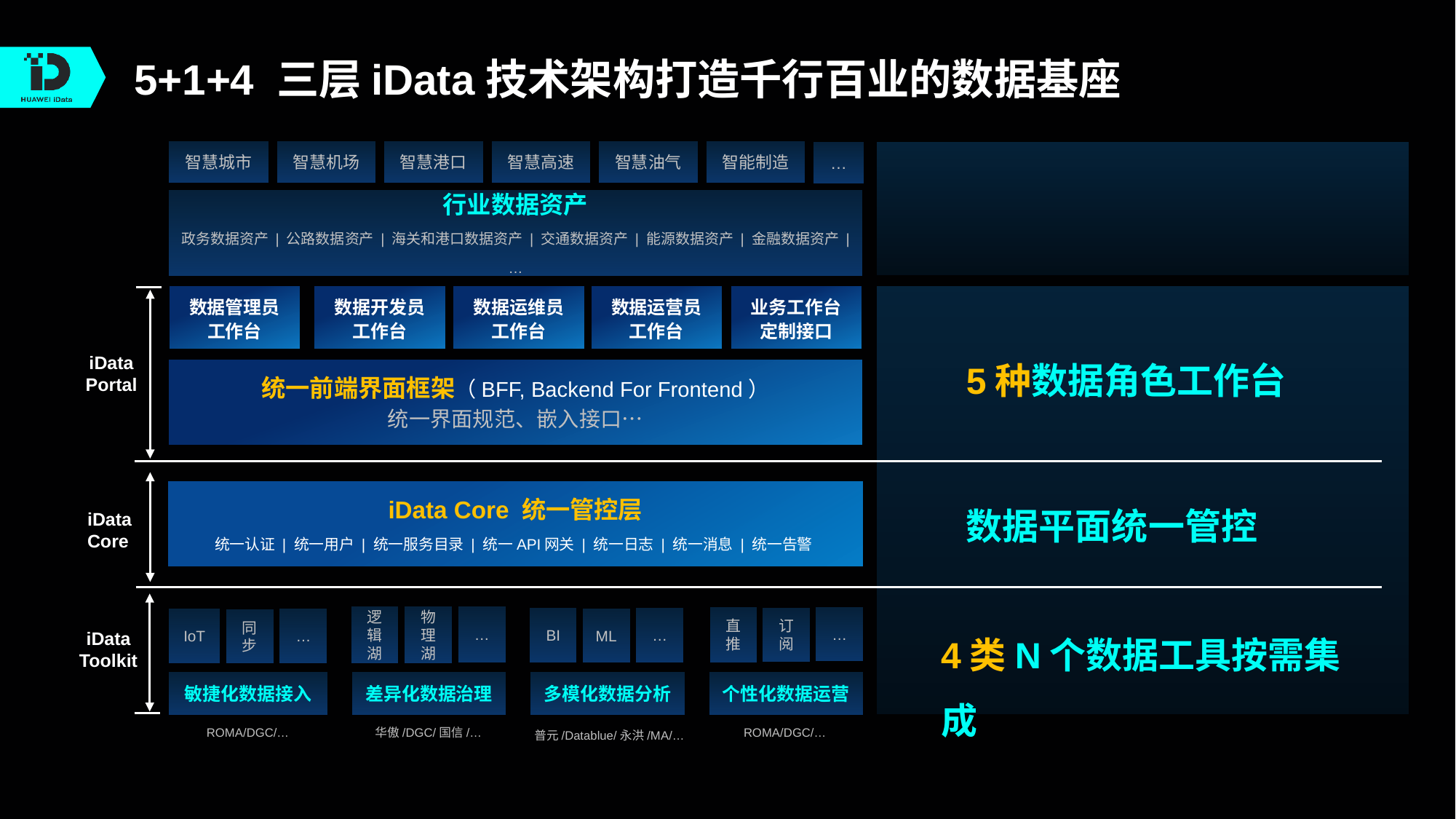

5+1+4 三层iData技术架构打造千行百业的数据基座
智慧城市
智慧机场
智慧港口
智慧高速
智慧油气
智能制造

…
行业数据资产
政务数据资产 | 公路数据资产 | 海关和港口数据资产 | 交通数据资产 | 能源数据资产 | 金融数据资产 | …
数据管理员
工作台
数据开发员
工作台
数据运维员
工作台
数据运营员
工作台
业务工作台
定制接口

5种数据角色工作台
iData
Portal
统一前端界面框架（BFF, Backend For Frontend）
统一界面规范、嵌入接口…
数据平面统一管控
iData Core 统一管控层
统一认证 | 统一用户 | 统一服务目录 | 统一API网关 | 统一日志 | 统一消息 | 统一告警
iData
Core
4类N个数据工具按需集成
逻辑湖
…
物理湖
直推
…
订阅
BI
…
ML
IoT
…
同步
iData
Toolkit
敏捷化数据接入
差异化数据治理
多模化数据分析
个性化数据运营
ROMA/DGC/…
华傲/DGC/国信/…
普元/Datablue/永洪/MA/…
ROMA/DGC/…